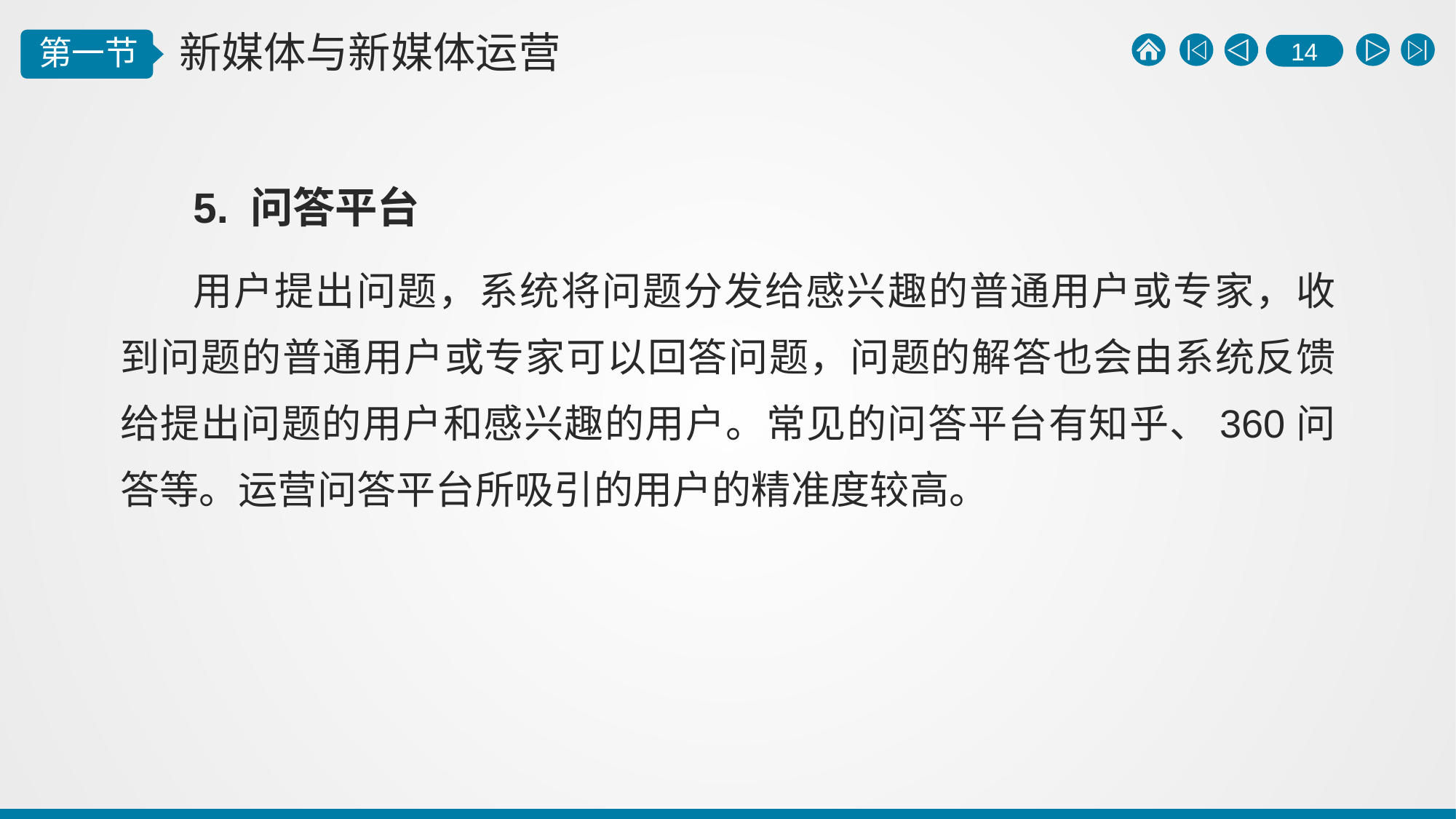

5. 问答平台
用户提出问题，系统将问题分发给感兴趣的普通用户或专家，收到问题的普通用户或专家可以回答问题，问题的解答也会由系统反馈给提出问题的用户和感兴趣的用户。常见的问答平台有知乎、360问答等。运营问答平台所吸引的用户的精准度较高。